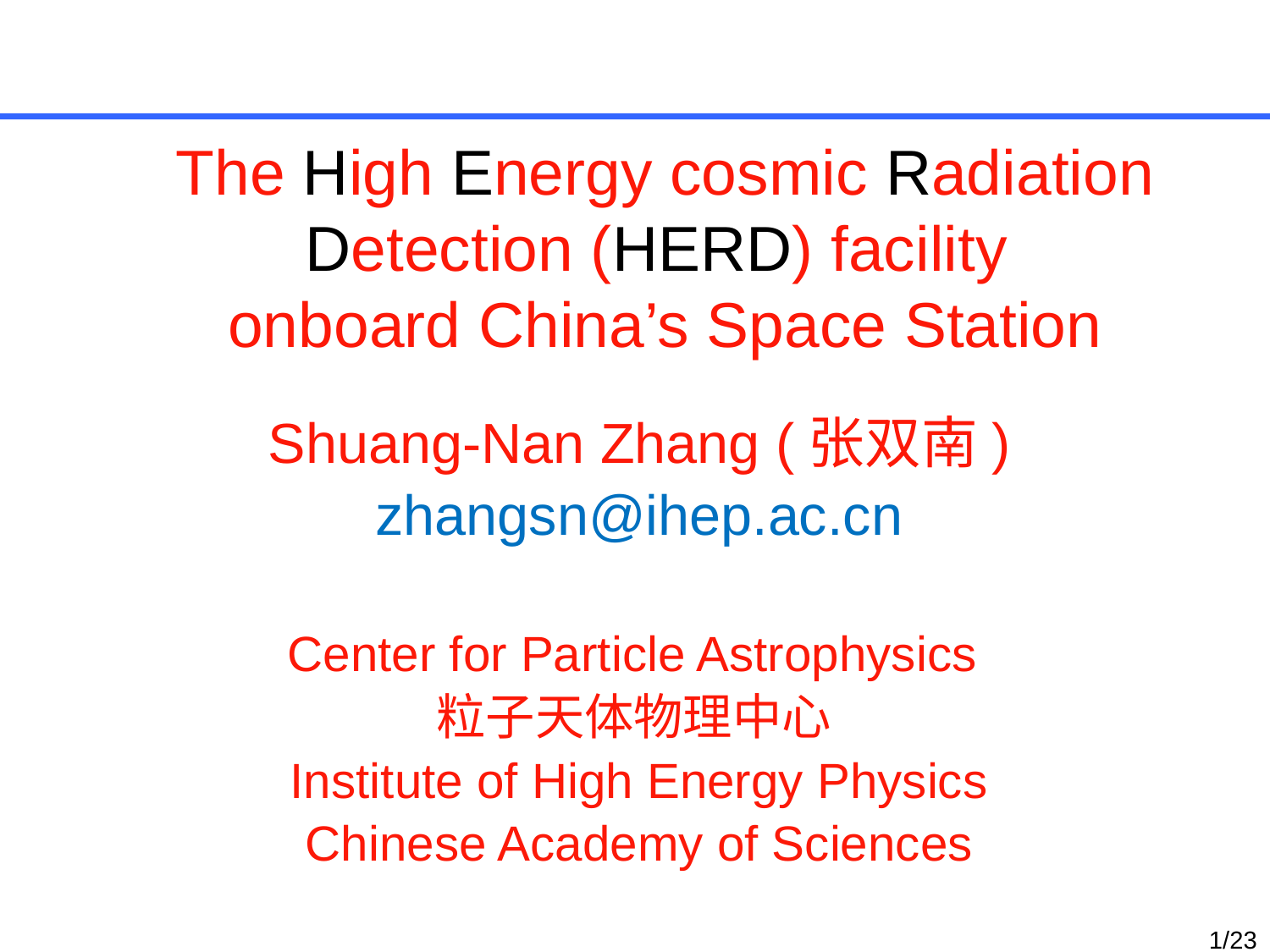

The High Energy cosmic Radiation Detection (HERD) facility
onboard China’s Space Station

Shuang-Nan Zhang (张双南)
zhangsn@ihep.ac.cn

Center for Particle Astrophysics
粒子天体物理中心
Institute of High Energy Physics
Chinese Academy of Sciences
1/23